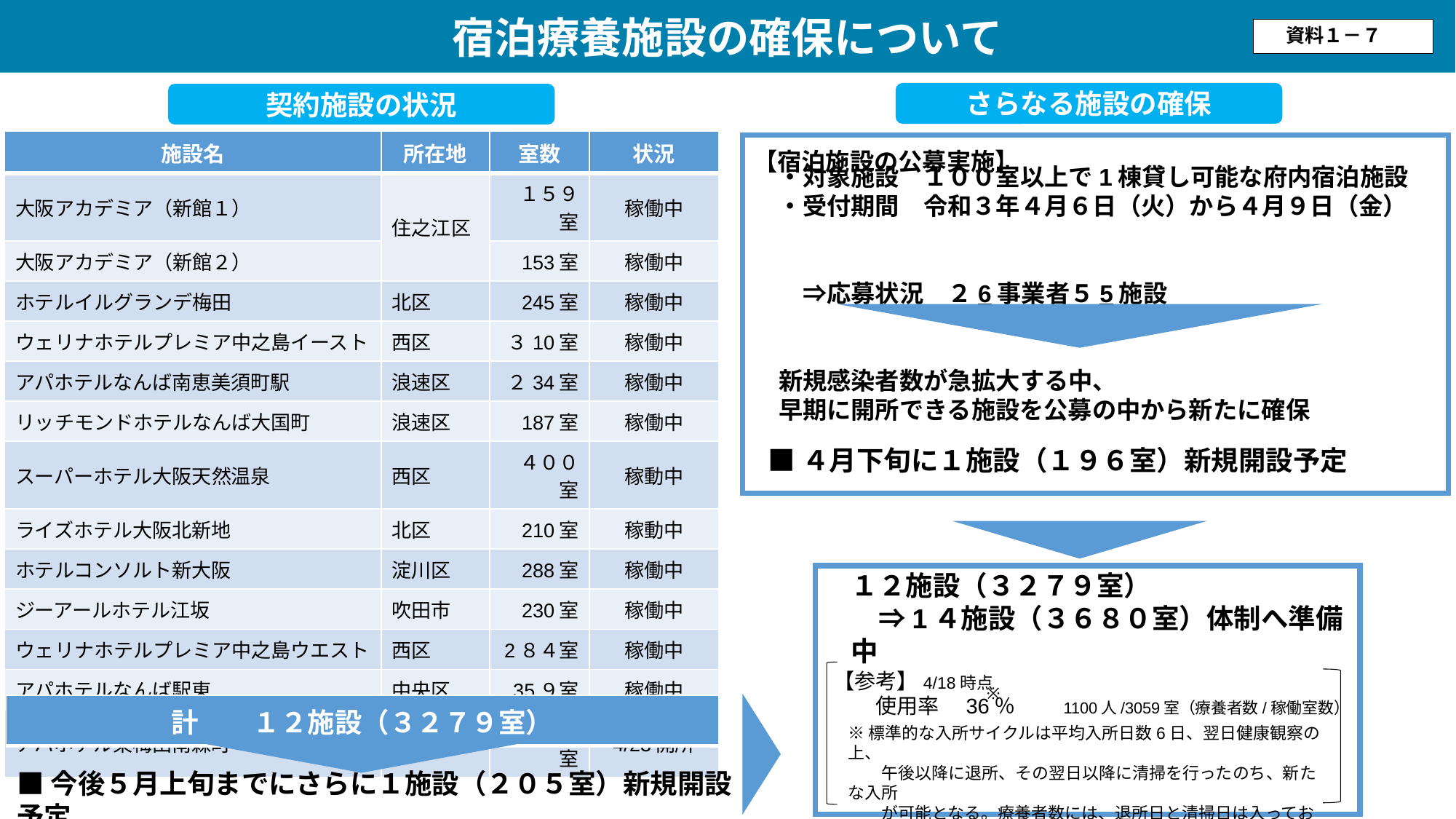

宿泊療養施設の確保について
資料１－７
さらなる施設の確保
契約施設の状況
【宿泊施設の公募実施】
| 施設名 | 所在地 | 室数 | 状況 |
| --- | --- | --- | --- |
| 大阪アカデミア（新館１） | 住之江区 | １５９室 | 稼働中 |
| 大阪アカデミア（新館２） |  | 153室 | 稼働中 |
| ホテルイルグランデ梅田 | 北区 | 245室 | 稼働中 |
| ウェリナホテルプレミア中之島イースト | 西区 | ３10室 | 稼働中 |
| アパホテルなんば南恵美須町駅 | 浪速区 | ２34室 | 稼働中 |
| リッチモンドホテルなんば大国町 | 浪速区 | 187室 | 稼働中 |
| スーパーホテル大阪天然温泉 | 西区 | ４００室 | 稼動中 |
| ライズホテル大阪北新地 | 北区 | 210室 | 稼動中 |
| ホテルコンソルト新大阪 | 淀川区 | 288室 | 稼働中 |
| ジーアールホテル江坂 | 吹田市 | 230室 | 稼働中 |
| ウェリナホテルプレミア中之島ウエスト | 西区 | 2８４室 | 稼働中 |
| アパホテルなんば駅東 | 中央区 | 35９室 | 稼働中 |
| アパホテル東梅田南森町 | 北区 | ２２０室 | 4/23開所 |

　　・対象施設　１００室以上で1棟貸し可能な府内宿泊施設
　　・受付期間　令和３年４月６日（火）から４月９日（金）

　　　⇒応募状況　２6事業者５5施設

新規感染者数が急拡大する中、
早期に開所できる施設を公募の中から新たに確保
■４月下旬に１施設（１９６室）新規開設予定

１２施設（３２７９室）
　⇒1４施設（３６８０室）体制へ準備中

【参考】4/18時点
　　使用率　36％　　1100人/3059室（療養者数/稼働室数）

※
| 計　　１２施設（３２７９室） |
| --- |
※標準的な入所サイクルは平均入所日数6日、翌日健康観察の上、
　　午後以降に退所、その翌日以降に清掃を行ったのち、新たな入所
　　が可能となる。療養者数には、退所日と清掃日は入っておらず、理
　　論上、使用率は６/8=75%が上限となる。

■今後５月上旬までにさらに１施設（２０５室）新規開設予定